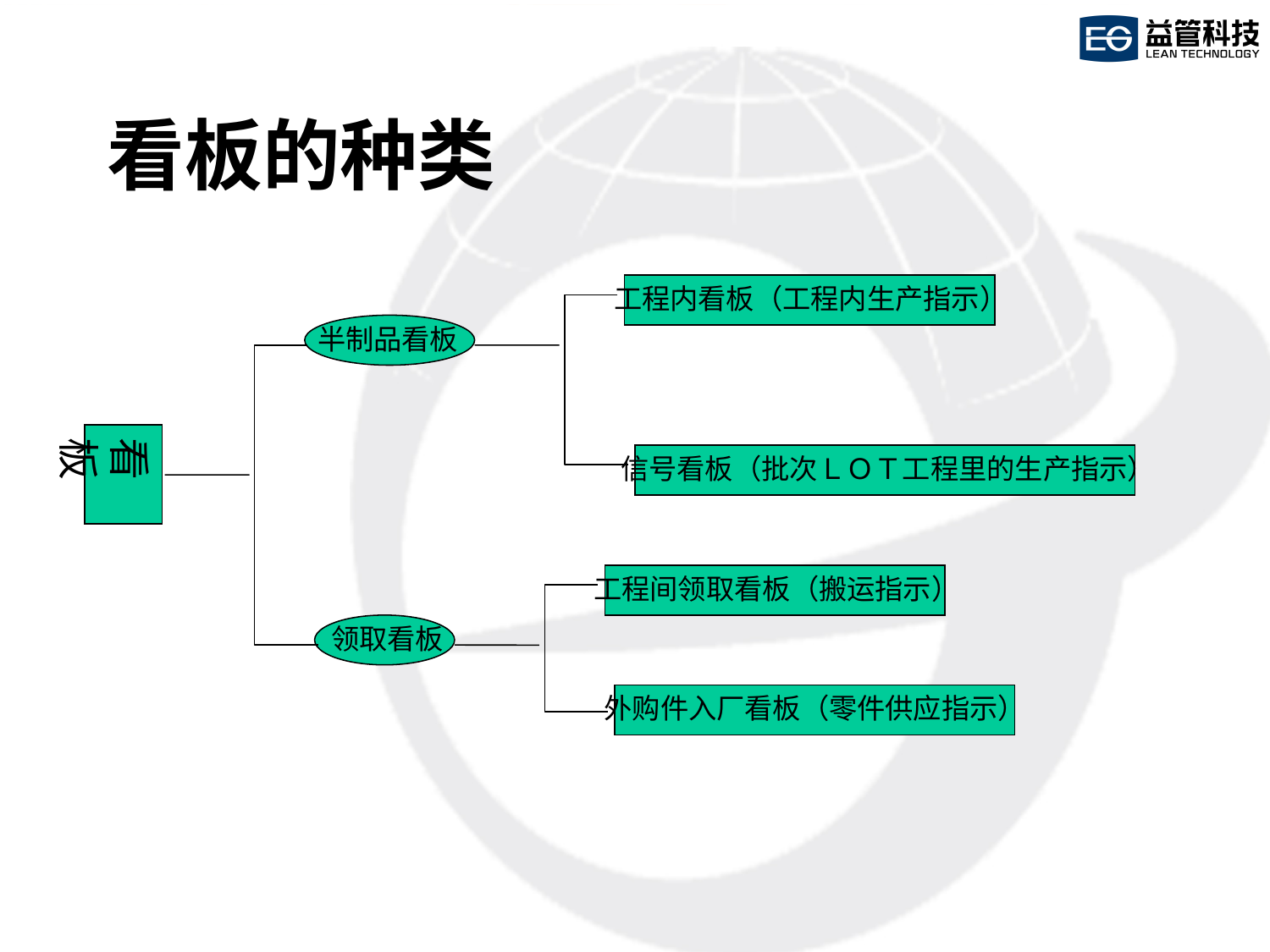

# 看板的种类
工程内看板（工程内生产指示）

半制品看板

看板

信号看板（批次ＬＯＴ工程里的生产指示）

工程间领取看板（搬运指示）

　领取看板

外购件入厂看板（零件供应指示）